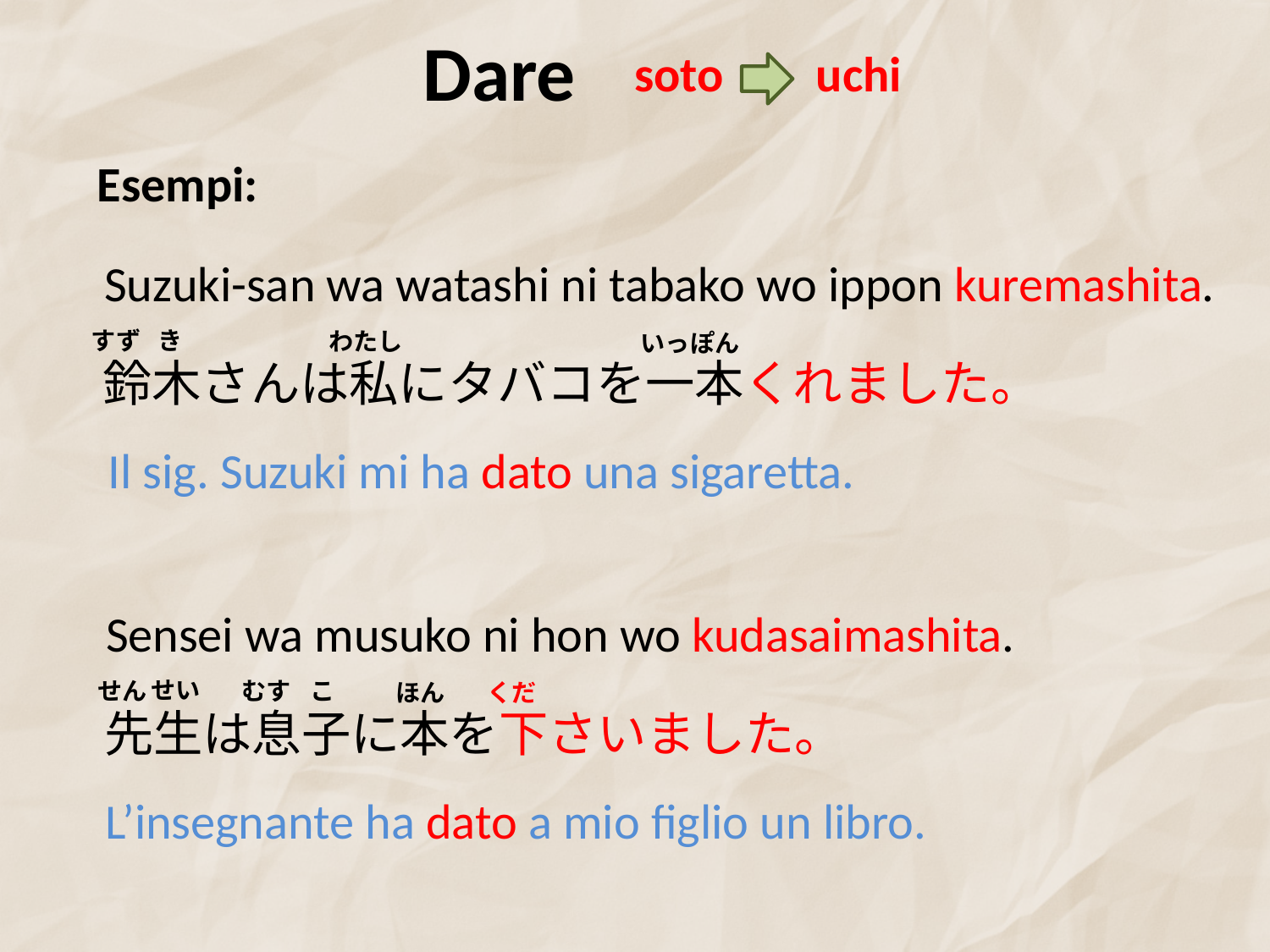

# Dare
soto
uchi

Esempi:
Suzuki-san wa watashi ni tabako wo ippon kuremashita.
き
すず
わたし
いっぽん
鈴木さんは私にタバコを一本くれました。
Il sig. Suzuki mi ha dato una sigaretta.
Sensei wa musuko ni hon wo kudasaimashita.
せい
せん
むす
こ
ほん
くだ
先生は息子に本を下さいました。
L’insegnante ha dato a mio figlio un libro.